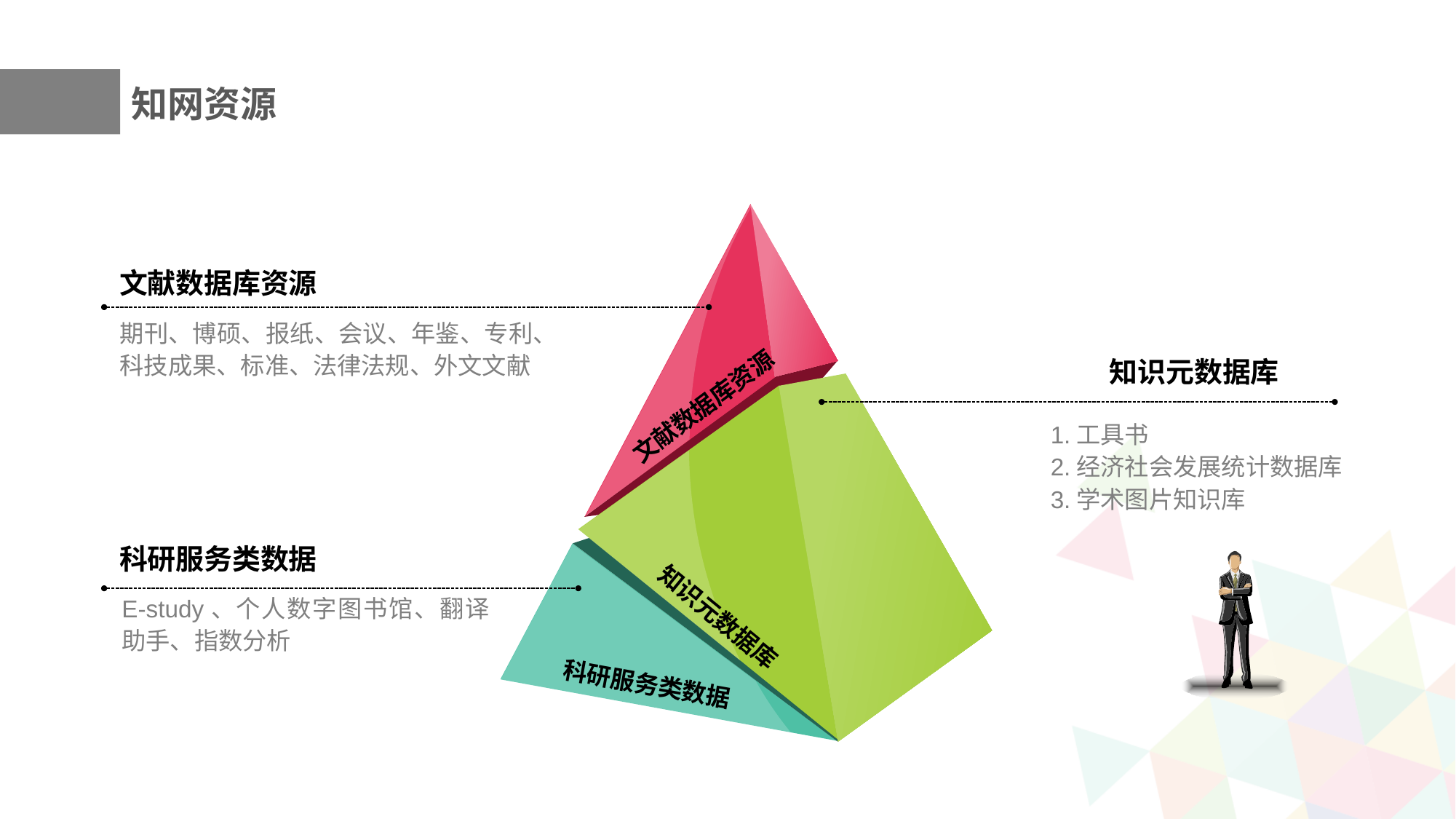

知网资源

文献数据库资源
期刊、博硕、报纸、会议、年鉴、专利、科技成果、标准、法律法规、外文文献
知识元数据库

文献数据库资源
1.工具书
2.经济社会发展统计数据库
3.学术图片知识库

科研服务类数据

E-study、个人数字图书馆、翻译助手、指数分析
知识元数据库
科研服务类数据